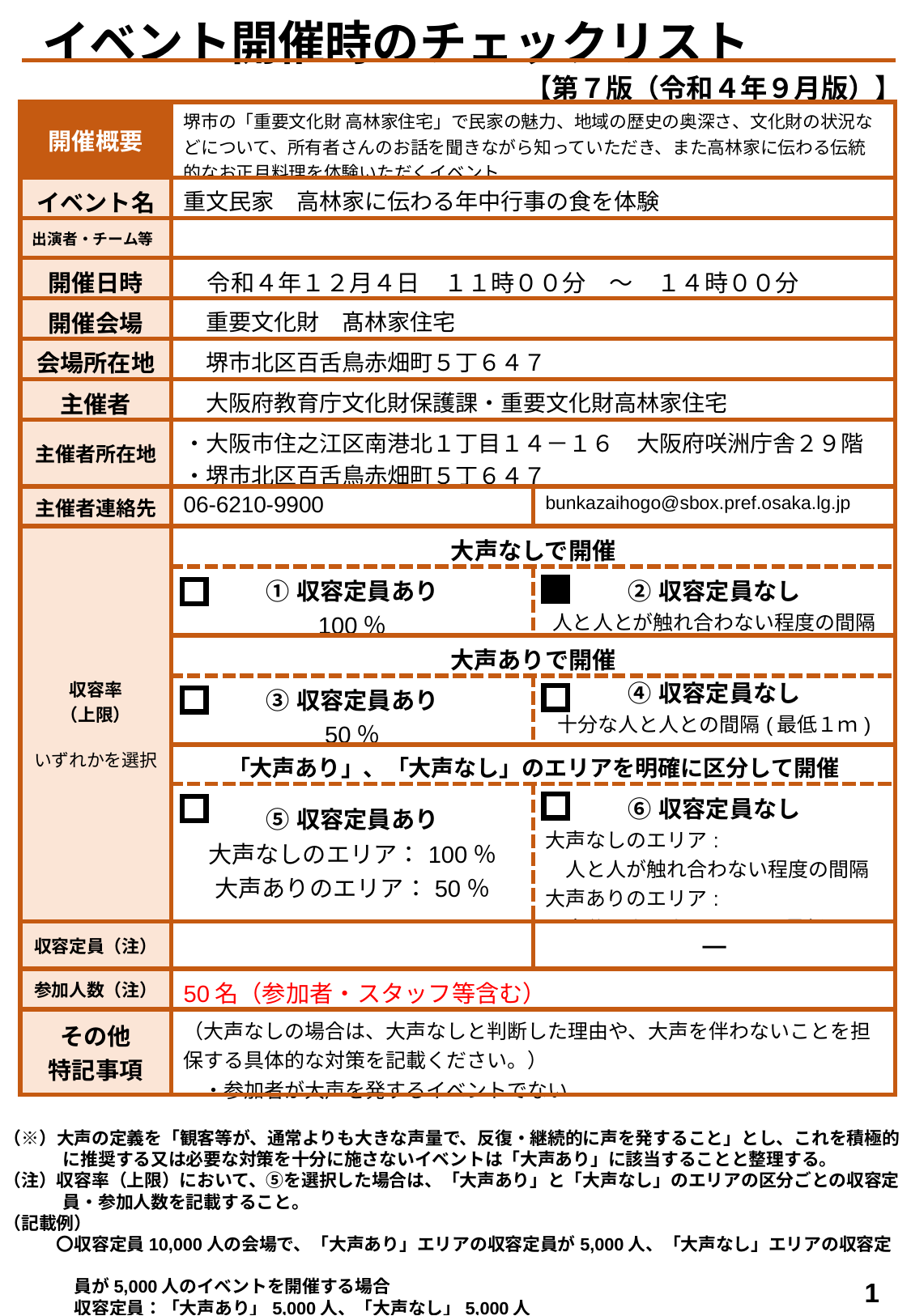

イベント開催時のチェックリスト
【第７版（令和４年９月版）】
| 開催概要 | 堺市の「重要文化財 高林家住宅」で民家の魅力、地域の歴史の奥深さ、文化財の状況などについて、所有者さんのお話を聞きながら知っていただき、また高林家に伝わる伝統的なお正月料理を体験いただくイベント |  |
| --- | --- | --- |
| イベント名 | 重文民家　高林家に伝わる年中行事の食を体験 |  |
| 出演者・チーム等 |  |  |
| 開催日時 | 令和４年１２月４日　１１時００分　～　１４時００分 |  |
| 開催会場 | 重要文化財　髙林家住宅 |  |
| 会場所在地 | 堺市北区百舌鳥赤畑町５丁６４７ |  |
| 主催者 | 大阪府教育庁文化財保護課・重要文化財高林家住宅 |  |
| 主催者所在地 | ・大阪市住之江区南港北１丁目１４－１６　大阪府咲洲庁舎２９階 ・堺市北区百舌鳥赤畑町５丁６４７ |  |
| 主催者連絡先 | 06-6210-9900 | bunkazaihogo@sbox.pref.osaka.lg.jp |
| 収容率 （上限） いずれかを選択 | 大声なしで開催 |  |
|  | ①収容定員あり 100％ | ②収容定員なし 人と人とが触れ合わない程度の間隔 |
|  | 大声ありで開催 |  |
|  | ③収容定員あり 50％ | ④収容定員なし 十分な人と人との間隔(最低１ｍ) |
|  | 「大声あり」、「大声なし」のエリアを明確に区分して開催 |  |
|  | ⑤収容定員あり 大声なしのエリア：100％ 大声ありのエリア：50％ | ⑥収容定員なし 大声なしのエリア: 　人と人が触れ合わない程度の間隔 大声ありのエリア: 　十分な人と人との間隔(最低１ｍ) |
| 収容定員（注） |  | ― |
| 参加人数（注） | 50名（参加者・スタッフ等含む） |  |
| その他 特記事項 | （大声なしの場合は、大声なしと判断した理由や、大声を伴わないことを担保する具体的な対策を記載ください。） 　・参加者が大声を発するイベントでない |  |

（※）大声の定義を「観客等が、通常よりも大きな声量で、反復・継続的に声を発すること」とし、これを積極的に推奨する又は必要な対策を十分に施さないイベントは「大声あり」に該当することと整理する。
（注）収容率（上限）において、⑤を選択した場合は、「大声あり」と「大声なし」のエリアの区分ごとの収容定員・参加人数を記載すること。
（記載例）
　　　〇収容定員10,000人の会場で、「大声あり」エリアの収容定員が5,000人、「大声なし」エリアの収容定
　　　　員が5,000人のイベントを開催する場合
　　　　収容定員：「大声あり」5,000人、「大声なし」5,000人
　　　　参加人数：「大声あり」2,500人、「大声なし」5,000人
1